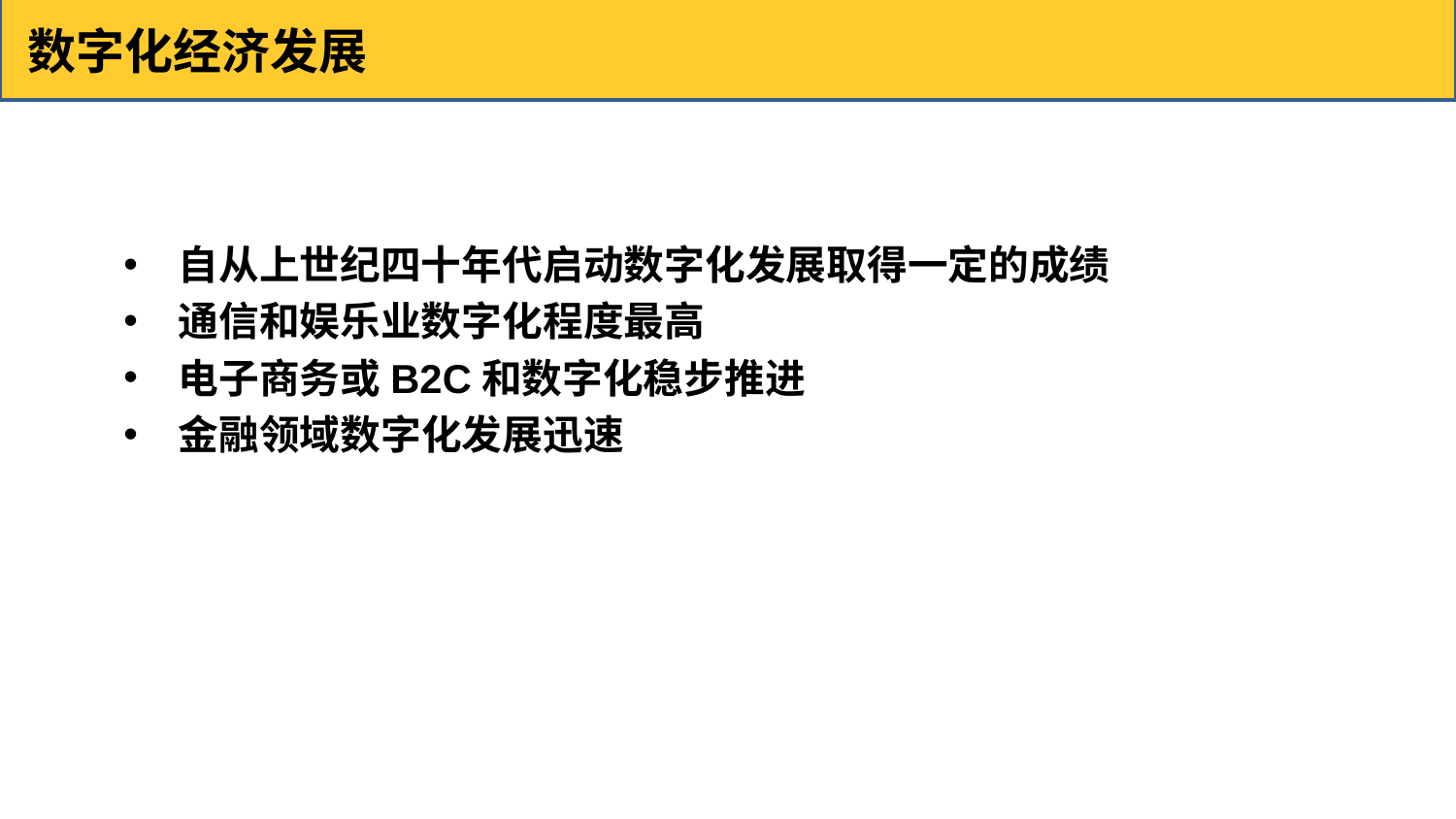

数字化经济发展

自从上世纪四十年代启动数字化发展取得一定的成绩
通信和娱乐业数字化程度最高
电子商务或B2C和数字化稳步推进
金融领域数字化发展迅速
14